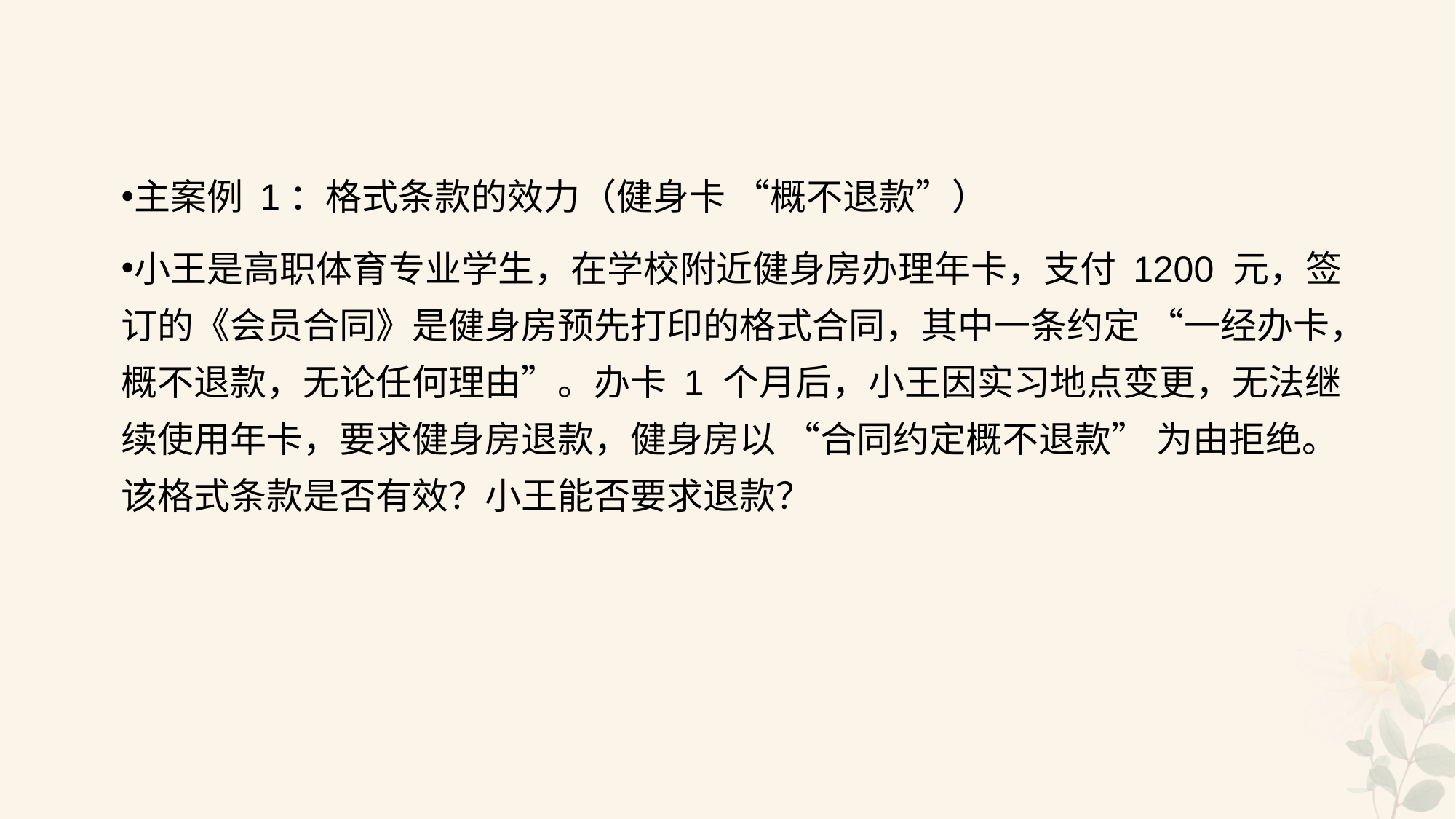

#
主案例 1：格式条款的效力（健身卡 “概不退款”）
小王是高职体育专业学生，在学校附近健身房办理年卡，支付 1200 元，签订的《会员合同》是健身房预先打印的格式合同，其中一条约定 “一经办卡，概不退款，无论任何理由”。办卡 1 个月后，小王因实习地点变更，无法继续使用年卡，要求健身房退款，健身房以 “合同约定概不退款” 为由拒绝。该格式条款是否有效？小王能否要求退款？